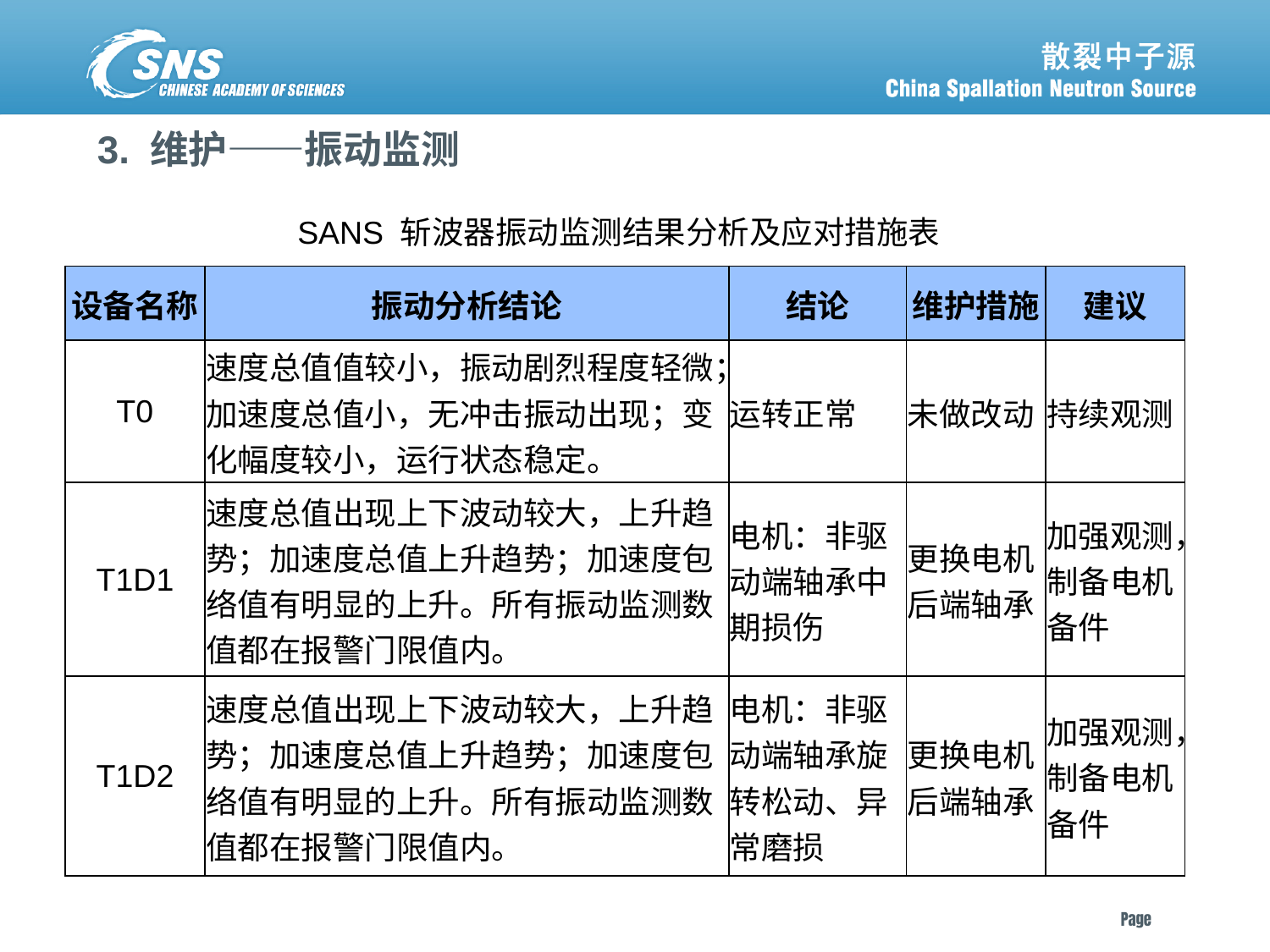

# 3. 维护——振动监测
SANS 斩波器振动监测结果分析及应对措施表
| 设备名称 | 振动分析结论 | 结论 | 维护措施 | 建议 |
| --- | --- | --- | --- | --- |
| T0 | 速度总值值较小，振动剧烈程度轻微；加速度总值小，无冲击振动出现；变化幅度较小，运行状态稳定。 | 运转正常 | 未做改动 | 持续观测 |
| T1D1 | 速度总值出现上下波动较大，上升趋势；加速度总值上升趋势；加速度包络值有明显的上升。所有振动监测数值都在报警门限值内。 | 电机：非驱动端轴承中期损伤 | 更换电机后端轴承 | 加强观测，制备电机备件 |
| T1D2 | 速度总值出现上下波动较大，上升趋势；加速度总值上升趋势；加速度包络值有明显的上升。所有振动监测数值都在报警门限值内。 | 电机：非驱动端轴承旋转松动、异常磨损 | 更换电机后端轴承 | 加强观测，制备电机备件 |